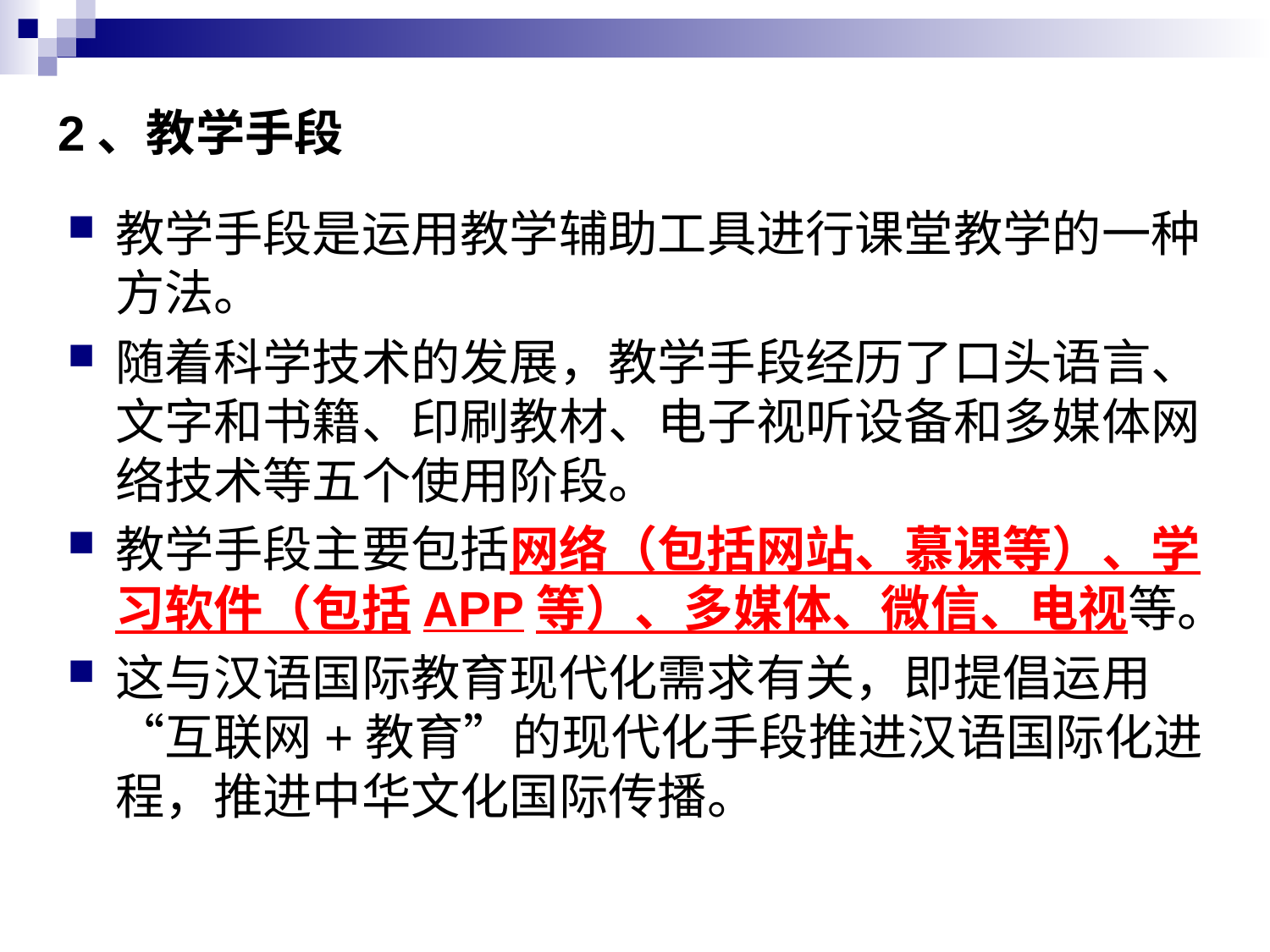

# 2、教学手段
教学手段是运用教学辅助工具进行课堂教学的一种方法。
随着科学技术的发展，教学手段经历了口头语言、文字和书籍、印刷教材、电子视听设备和多媒体网络技术等五个使用阶段。
教学手段主要包括网络（包括网站、慕课等）、学习软件（包括APP等）、多媒体、微信、电视等。
这与汉语国际教育现代化需求有关，即提倡运用“互联网+教育”的现代化手段推进汉语国际化进程，推进中华文化国际传播。